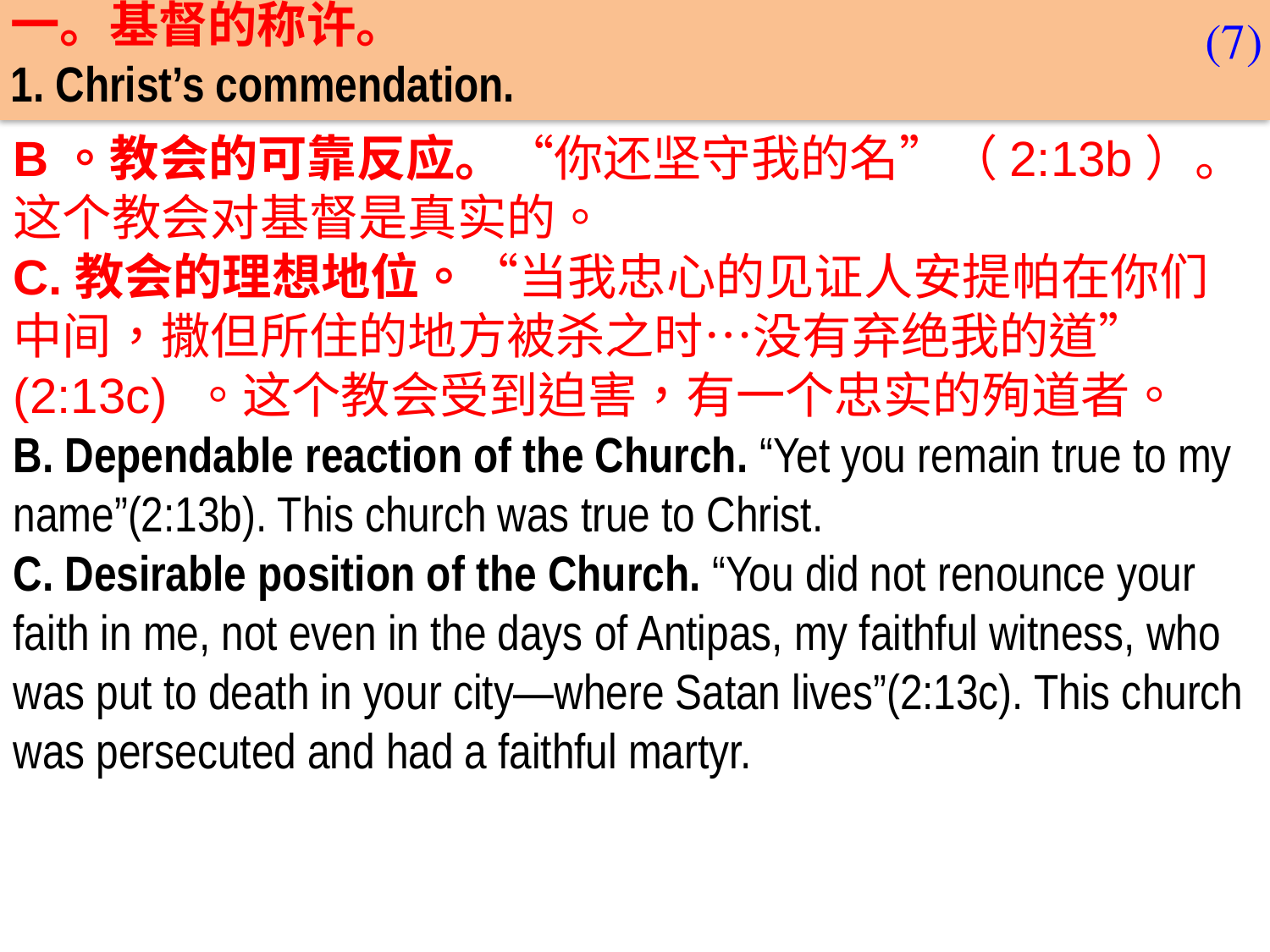

一。基督的称许。
1. Christ’s commendation.

(7)
B。教会的可靠反应。“你还坚守我的名”（2:13b）。这个教会对基督是真实的。
C.教会的理想地位。“当我忠心的见证人安提帕在你们中间，撒但所住的地方被杀之时…没有弃绝我的道”
(2:13c) 。这个教会受到迫害，有一个忠实的殉道者。
B. Dependable reaction of the Church. “Yet you remain true to my name”(2:13b). This church was true to Christ.
C. Desirable position of the Church. “You did not renounce your faith in me, not even in the days of Antipas, my faithful witness, who was put to death in your city—where Satan lives”(2:13c). This church was persecuted and had a faithful martyr.